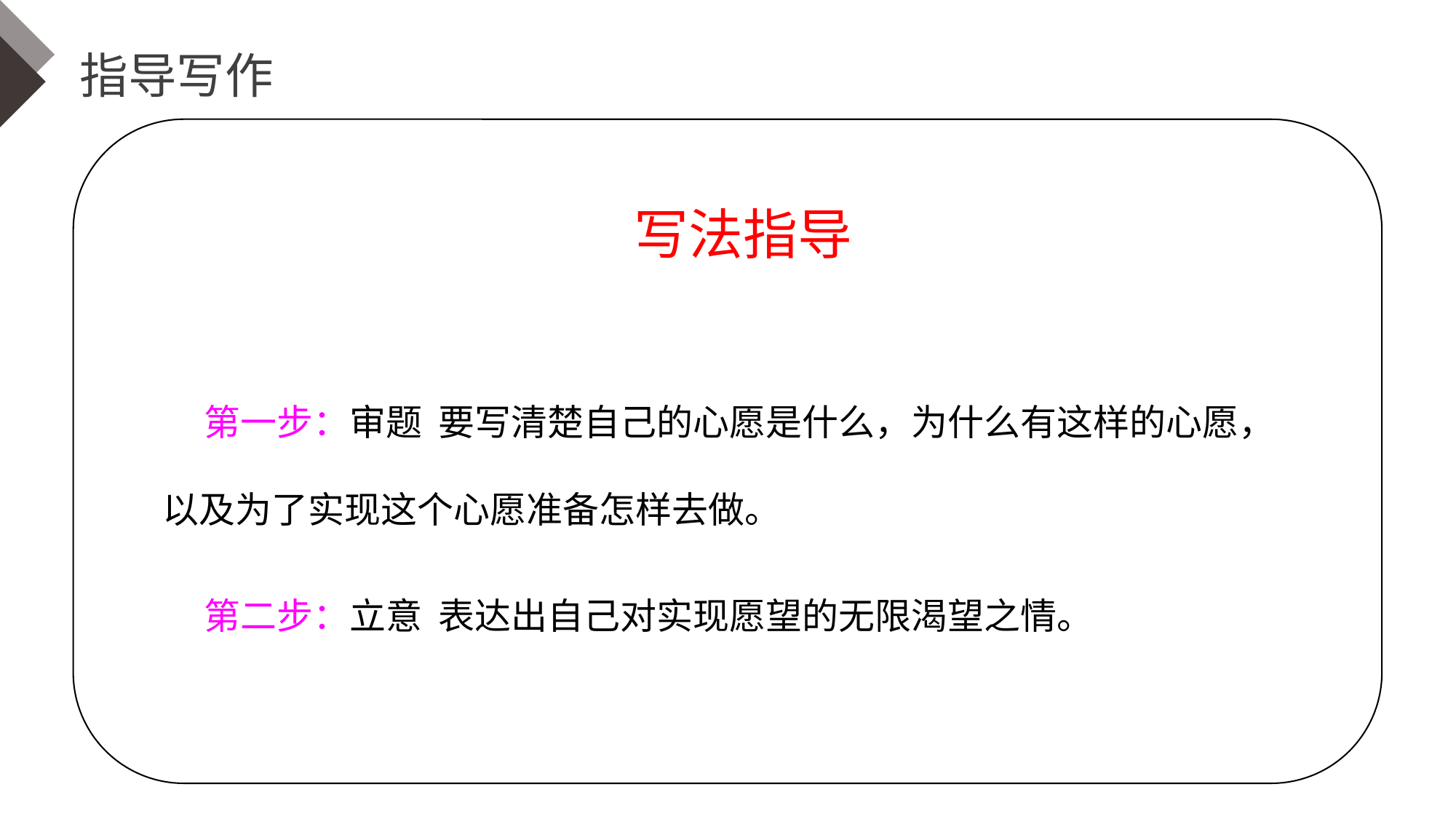

指导写作
写法指导
    第一步：审题  要写清楚自己的心愿是什么，为什么有这样的心愿，以及为了实现这个心愿准备怎样去做。
    第二步：立意  表达出自己对实现愿望的无限渴望之情。